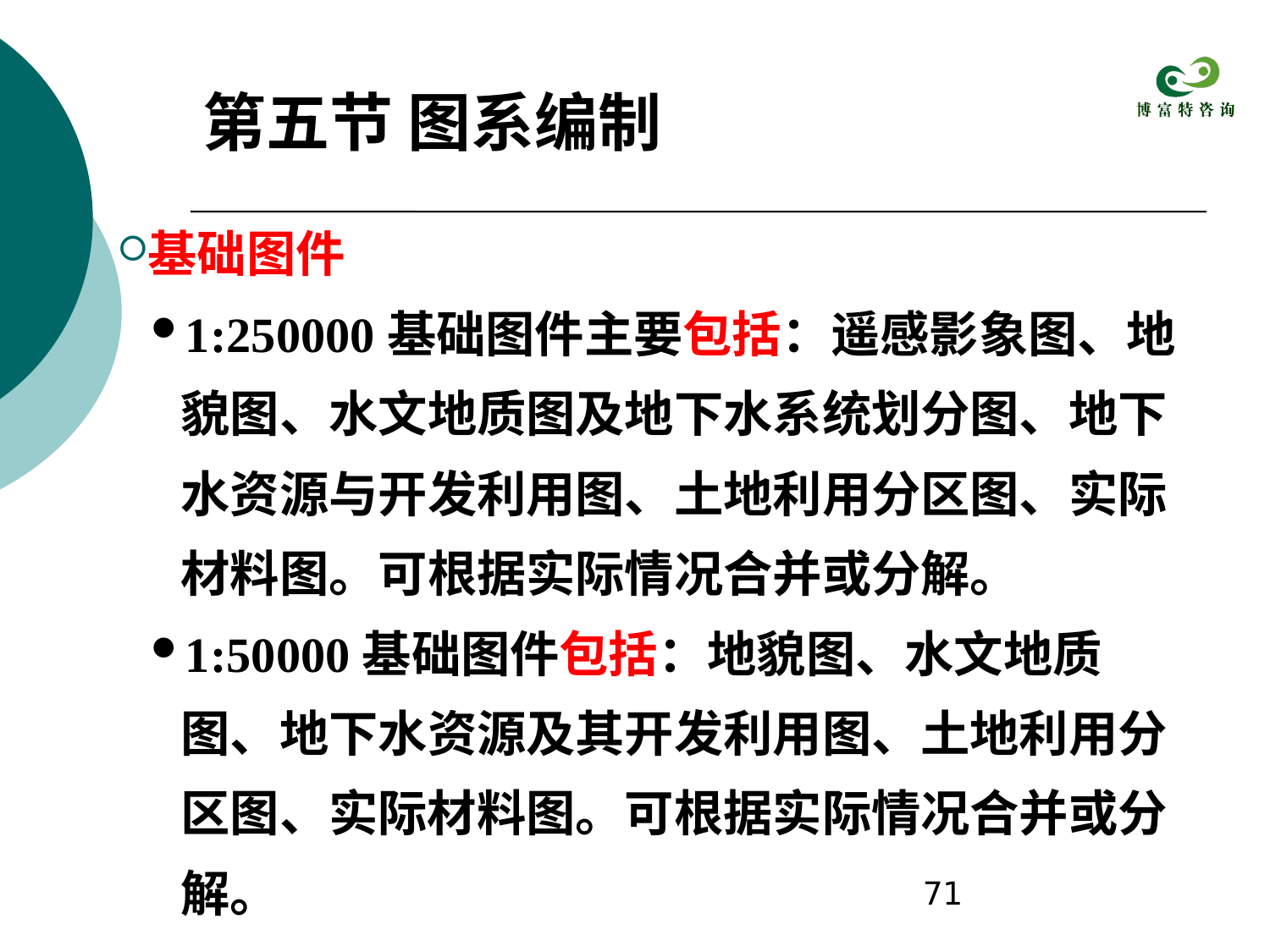

第五节 图系编制
基础图件
1:250000基础图件主要包括：遥感影象图、地貌图、水文地质图及地下水系统划分图、地下水资源与开发利用图、土地利用分区图、实际材料图。可根据实际情况合并或分解。
1:50000基础图件包括：地貌图、水文地质图、地下水资源及其开发利用图、土地利用分区图、实际材料图。可根据实际情况合并或分解。

71